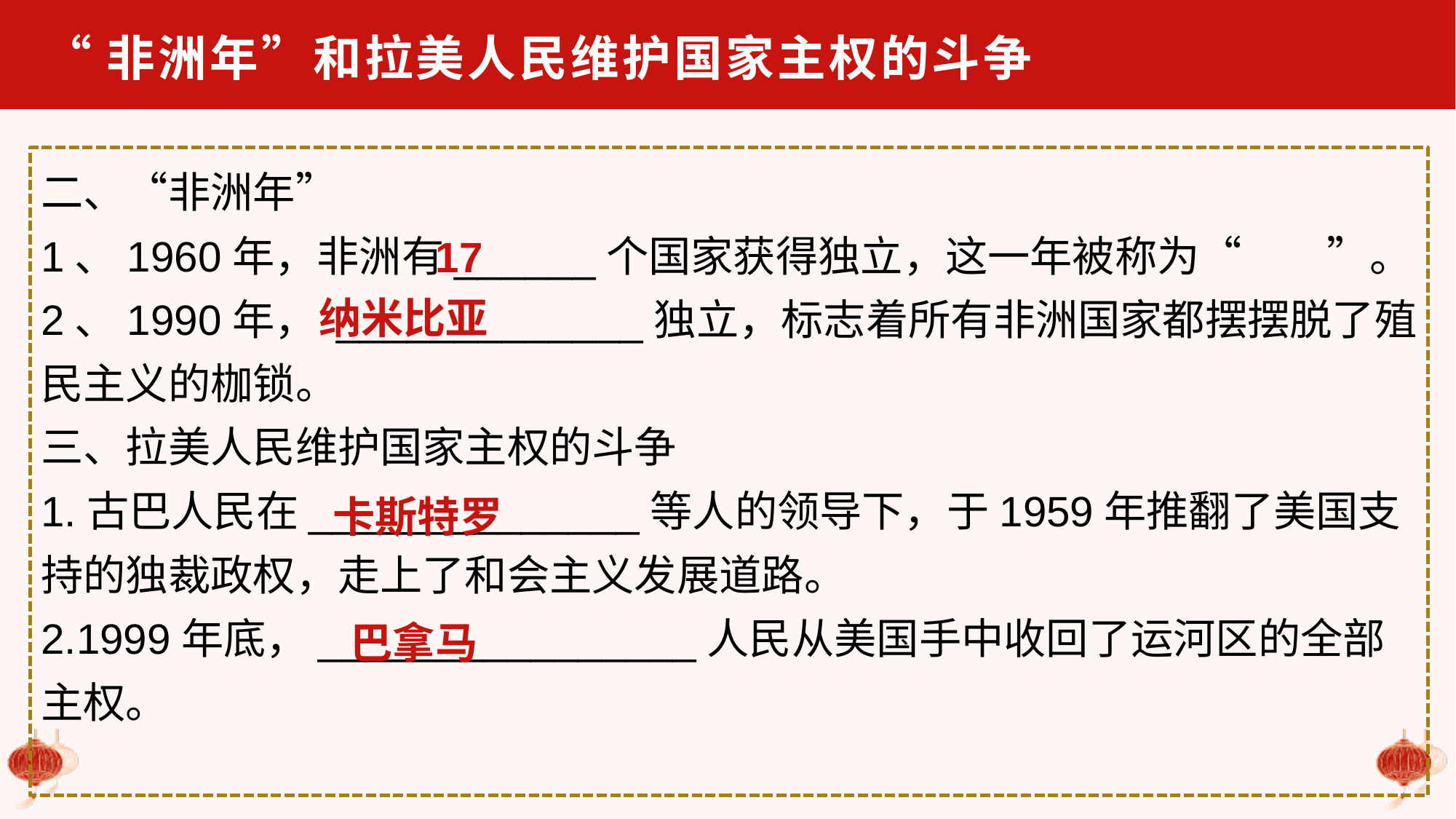

“非洲年”和拉美人民维护国家主权的斗争
二、“非洲年”
1、1960年，非洲有______个国家获得独立，这一年被称为“         ”。
2、1990年， _____________独立，标志着所有非洲国家都摆摆脱了殖民主义的枷锁。
三、拉美人民维护国家主权的斗争
1.古巴人民在______________等人的领导下，于1959年推翻了美国支持的独裁政权，走上了和会主义发展道路。
2.1999年底，________________人民从美国手中收回了运河区的全部主权。

17
纳米比亚
卡斯特罗
巴拿马